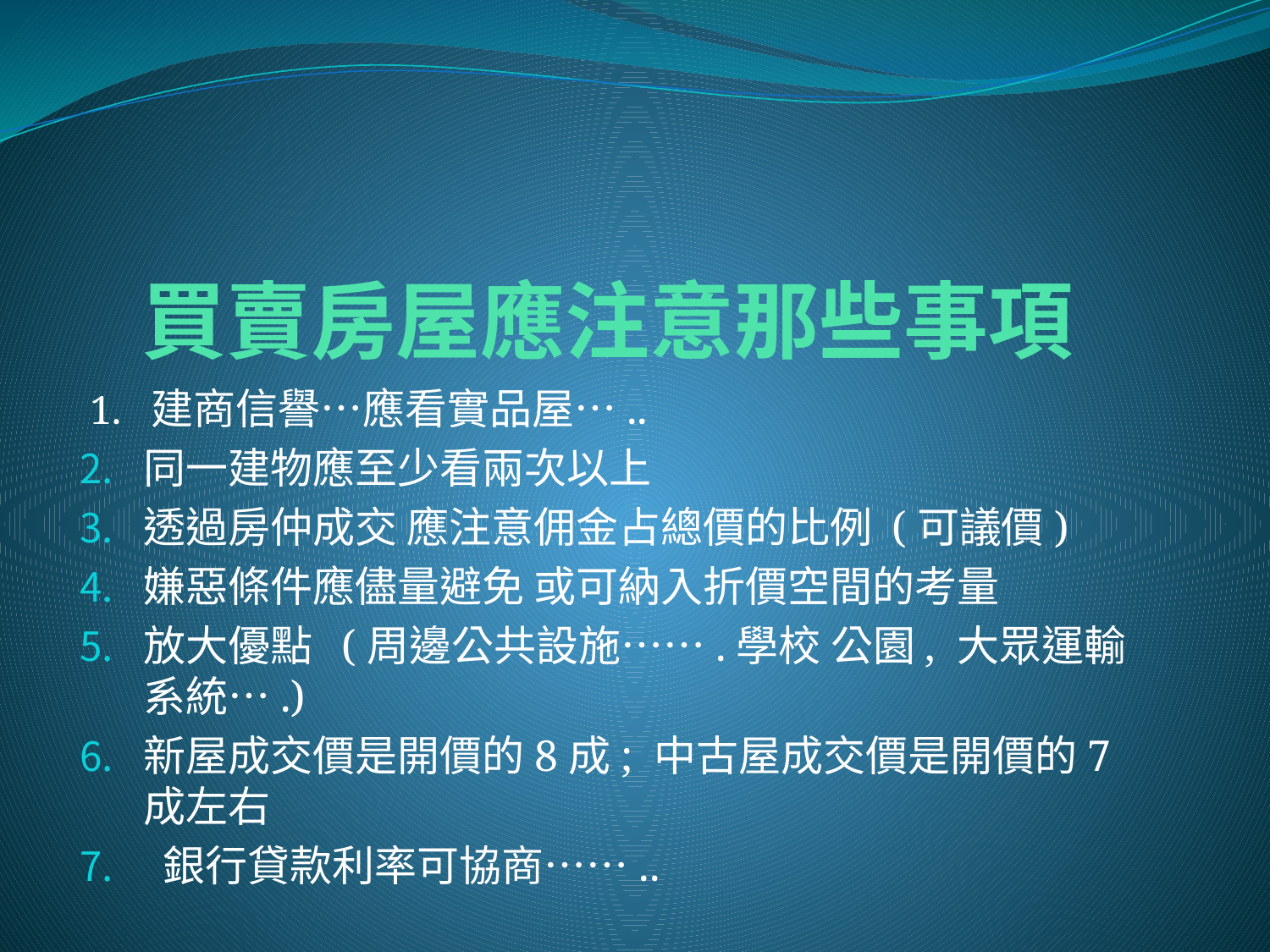

# 買賣房屋應注意那些事項
 1.  建商信譽…應看實品屋…..
同一建物應至少看兩次以上
透過房仲成交 應注意佣金占總價的比例 (可議價)
嫌惡條件應儘量避免 或可納入折價空間的考量
放大優點  (周邊公共設施…….學校 公園, 大眾運輸系統….)
新屋成交價是開價的8成; 中古屋成交價是開價的7成左右
 銀行貸款利率可協商……..